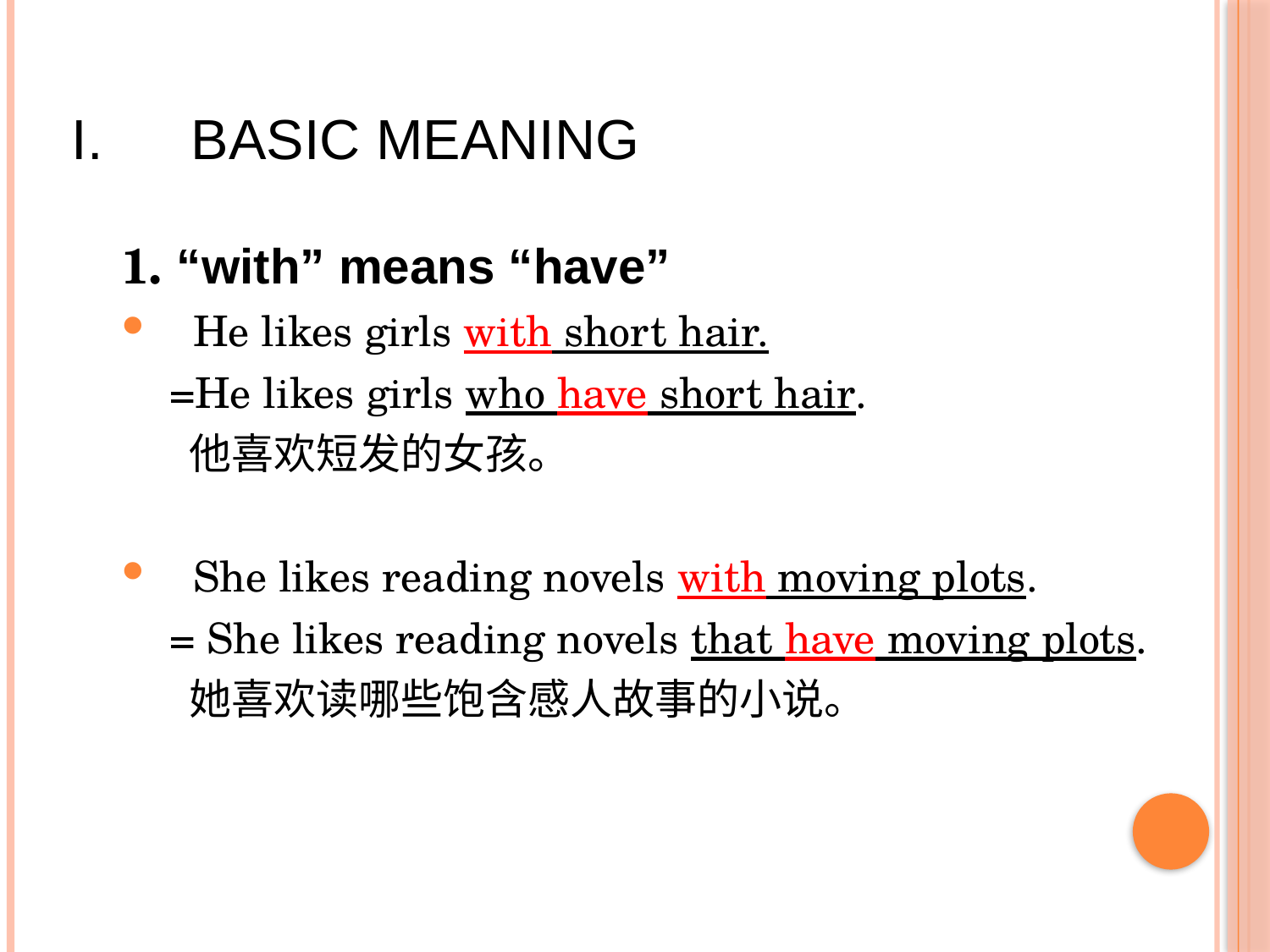

# BASIC MEANING
1. “with” means “have”
He likes girls with short hair.
    =He likes girls who have short hair.
      他喜欢短发的女孩。

She likes reading novels with moving plots.
    = She likes reading novels that have moving plots.
      她喜欢读哪些饱含感人故事的小说。